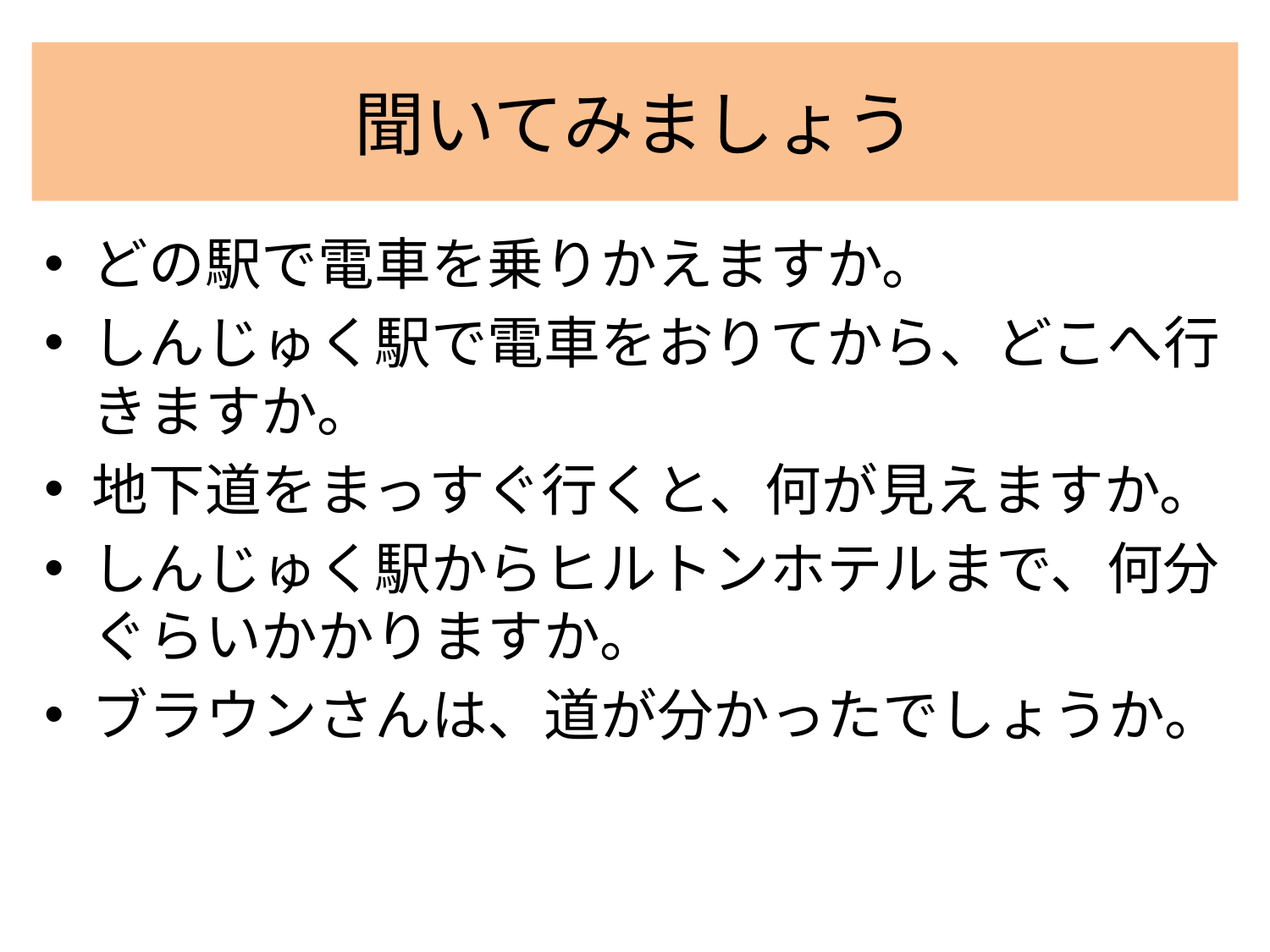

# 聞いてみましょう
どの駅で電車を乗りかえますか。
しんじゅく駅で電車をおりてから、どこへ行きますか。
地下道をまっすぐ行くと、何が見えますか。
しんじゅく駅からヒルトンホテルまで、何分ぐらいかかりますか。
ブラウンさんは、道が分かったでしょうか。